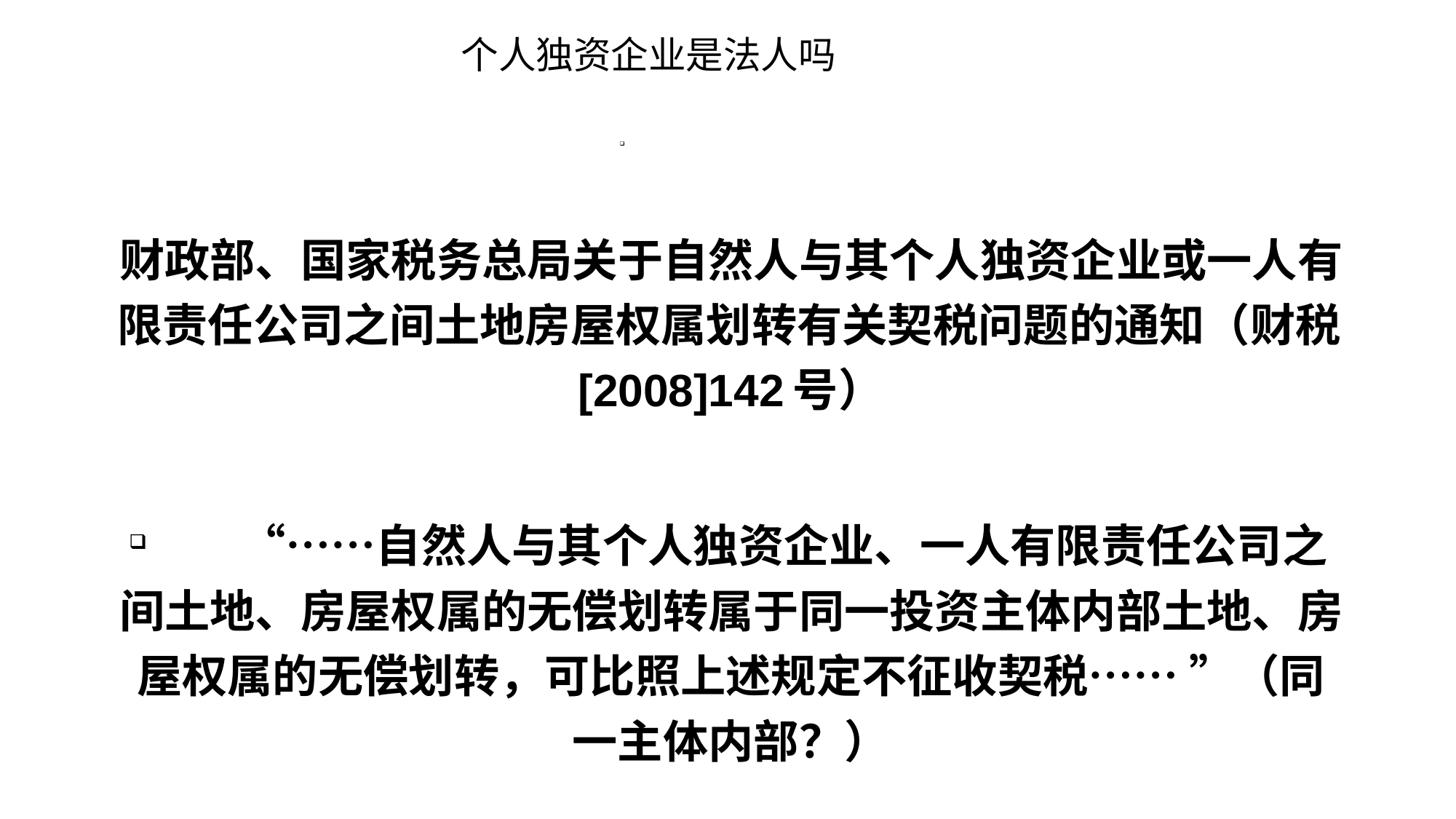

# 个人独资企业是法人吗？

财政部、国家税务总局关于自然人与其个人独资企业或一人有限责任公司之间土地房屋权属划转有关契税问题的通知（财税[2008]142号）

　　“……自然人与其个人独资企业、一人有限责任公司之间土地、房屋权属的无偿划转属于同一投资主体内部土地、房屋权属的无偿划转，可比照上述规定不征收契税…… ”（同一主体内部？）
11